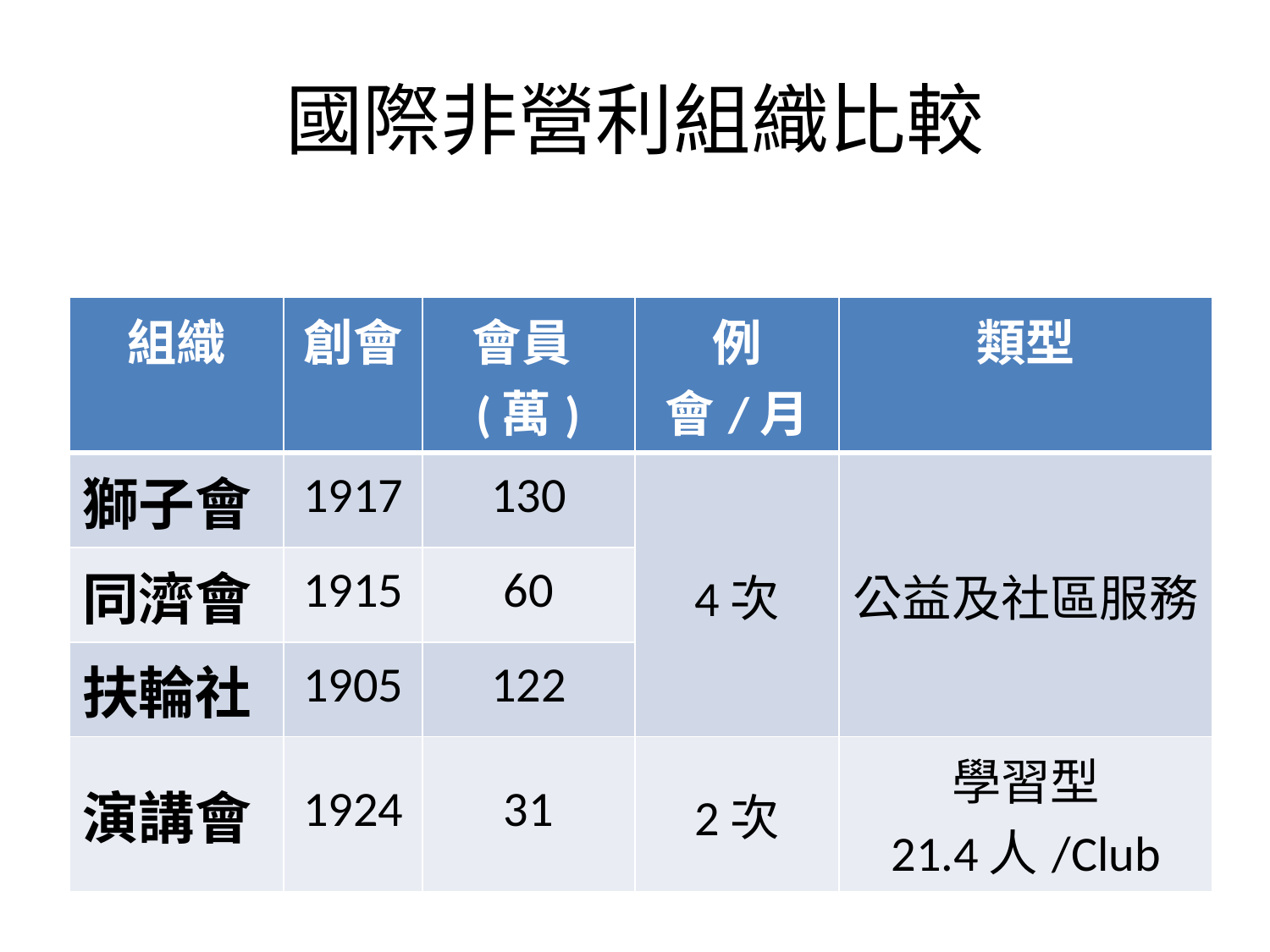

# 國際非營利組織比較
| 組織 | 創會 | 會員(萬) | 例會/月 | 類型 |
| --- | --- | --- | --- | --- |
| 獅子會 | 1917 | 130 | 4次 | 公益及社區服務 |
| 同濟會 | 1915 | 60 |  |  |
| 扶輪社 | 1905 | 122 |  |  |
| 演講會 | 1924 | 31 | 2次 | 學習型 21.4人/Club |